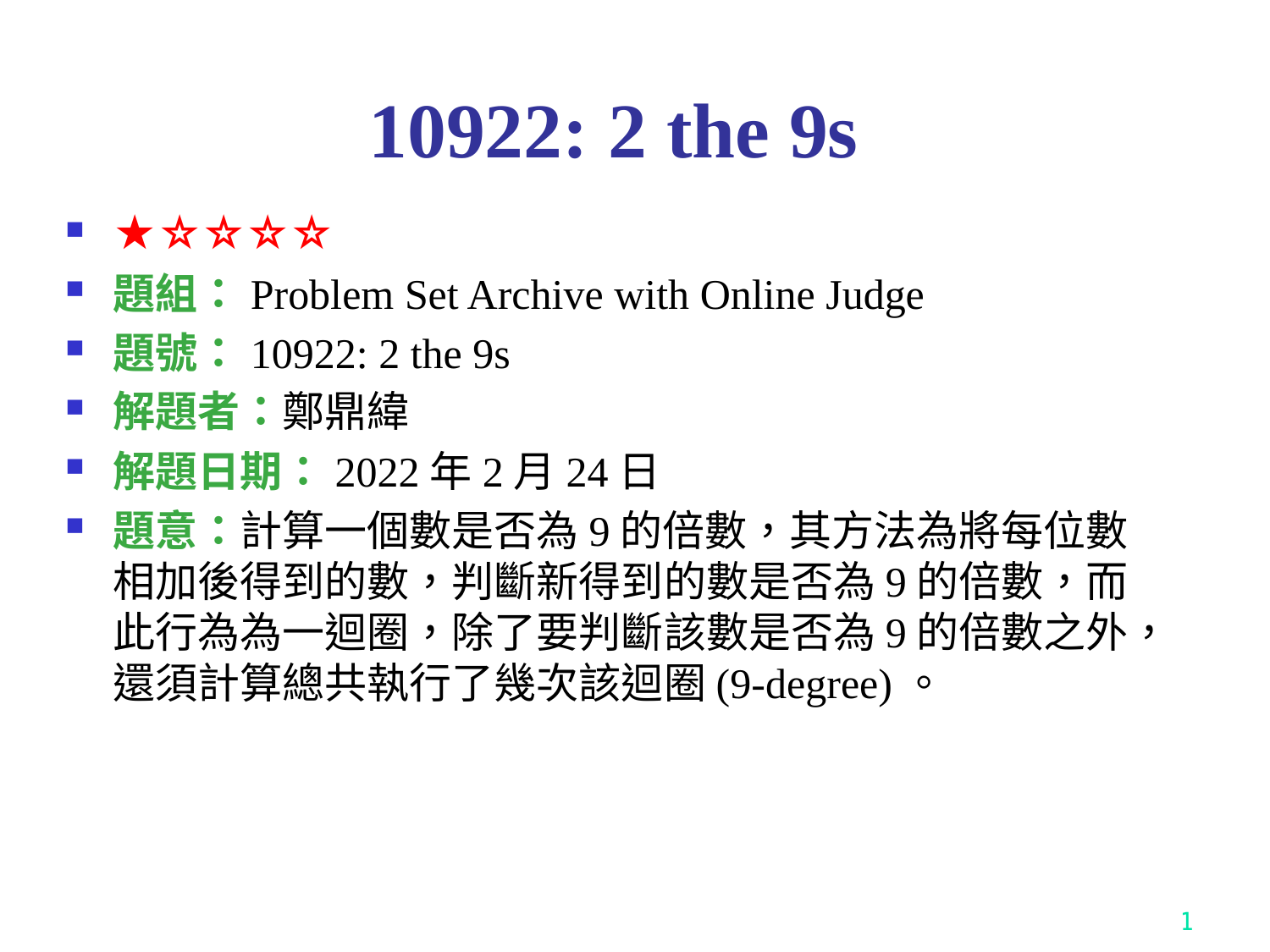

# 10922: 2 the 9s
★☆☆☆☆
題組：Problem Set Archive with Online Judge
題號：10922: 2 the 9s
解題者：鄭鼎緯
解題日期：2022年2月24日
題意：計算一個數是否為9的倍數，其方法為將每位數相加後得到的數，判斷新得到的數是否為9的倍數，而此行為為一迴圈，除了要判斷該數是否為9的倍數之外，還須計算總共執行了幾次該迴圈(9-degree)。
1